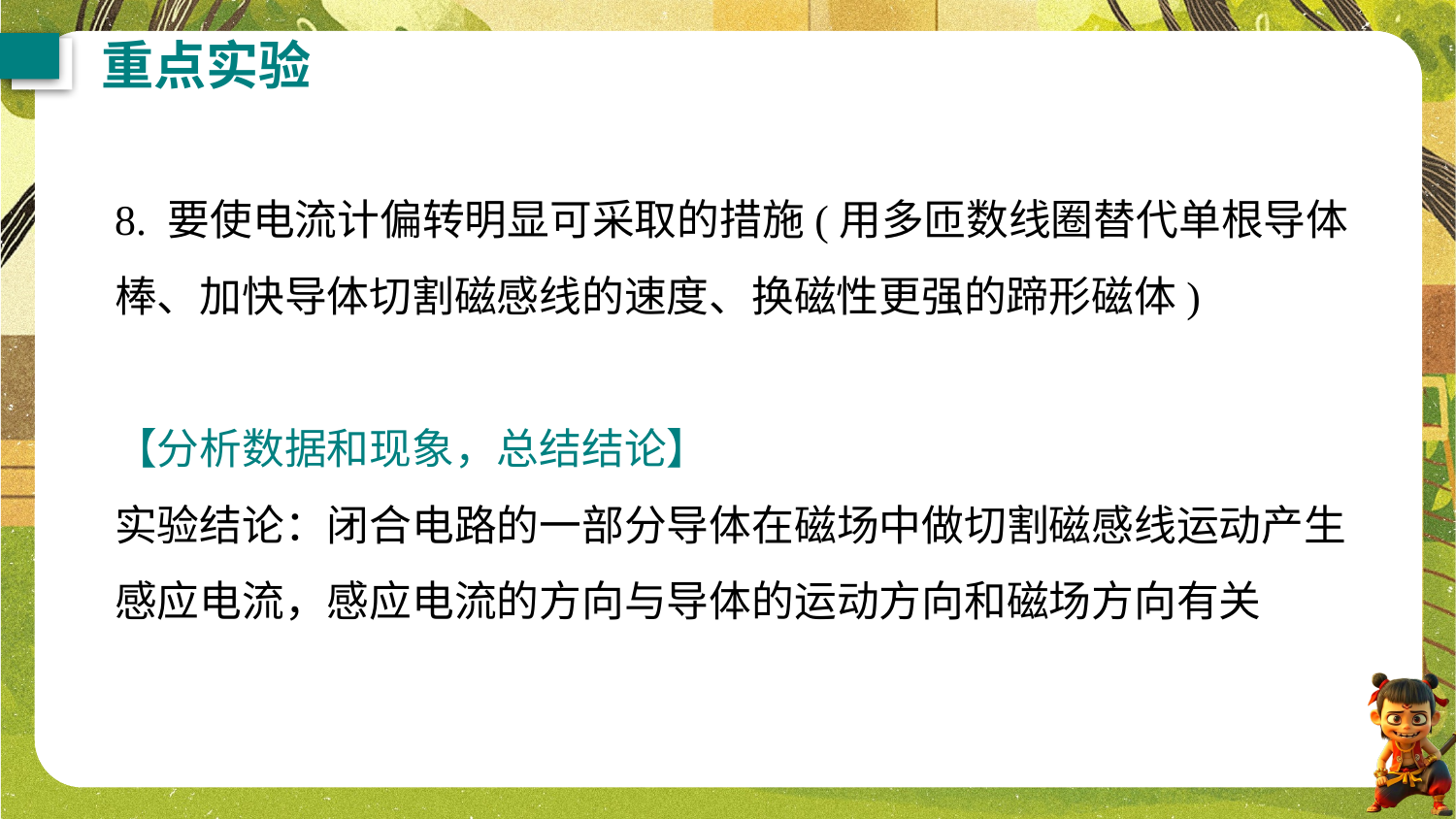

重点实验

8. 要使电流计偏转明显可采取的措施(用多匝数线圈替代单根导体棒、加快导体切割磁感线的速度、换磁性更强的蹄形磁体)

【分析数据和现象，总结结论】
实验结论：闭合电路的一部分导体在磁场中做切割磁感线运动产生感应电流，感应电流的方向与导体的运动方向和磁场方向有关